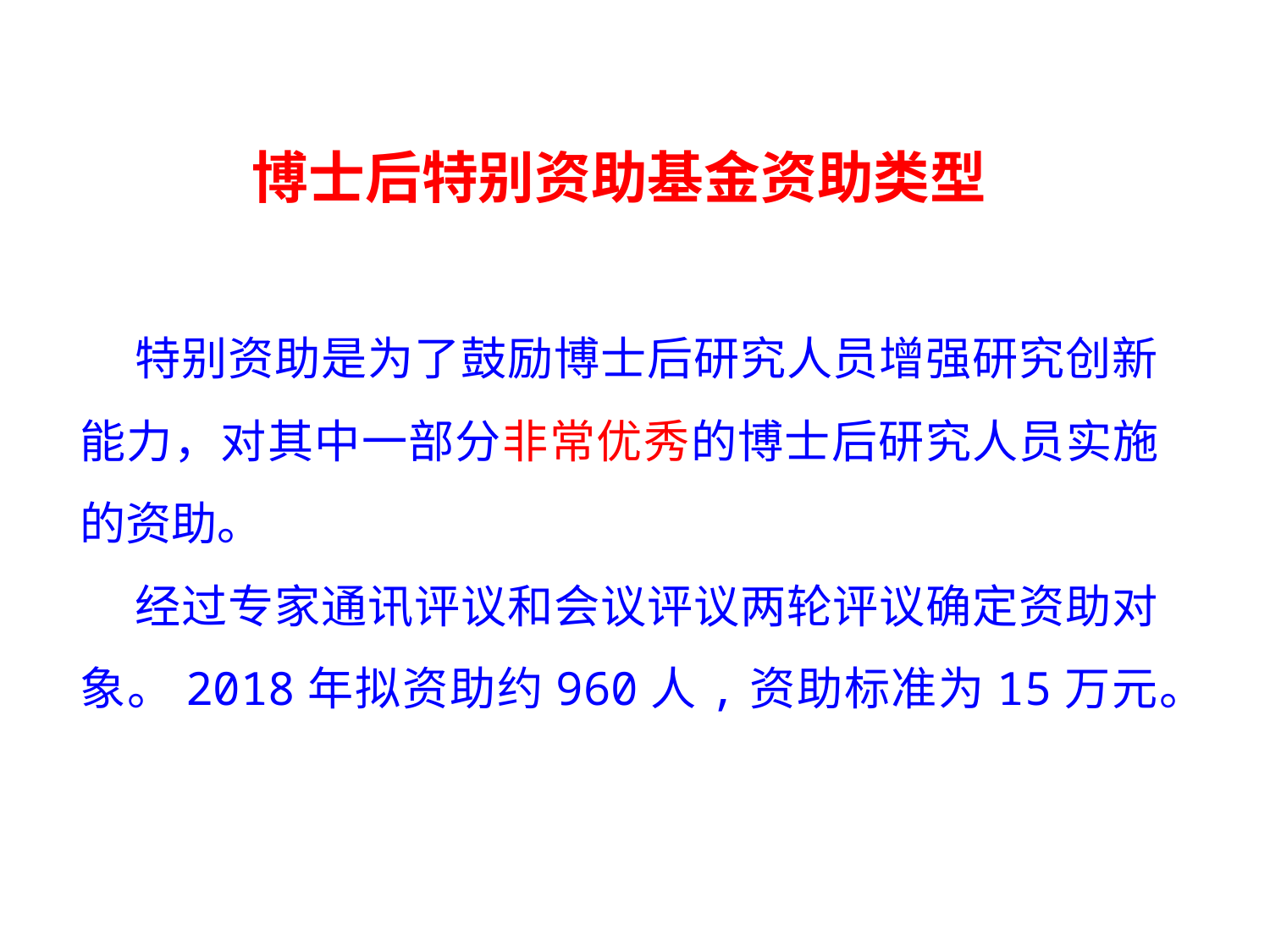

博士后特别资助基金资助类型
    特别资助是为了鼓励博士后研究人员增强研究创新能力，对其中一部分非常优秀的博士后研究人员实施的资助。
    经过专家通讯评议和会议评议两轮评议确定资助对象。2018年拟资助约960人,资助标准为15万元。